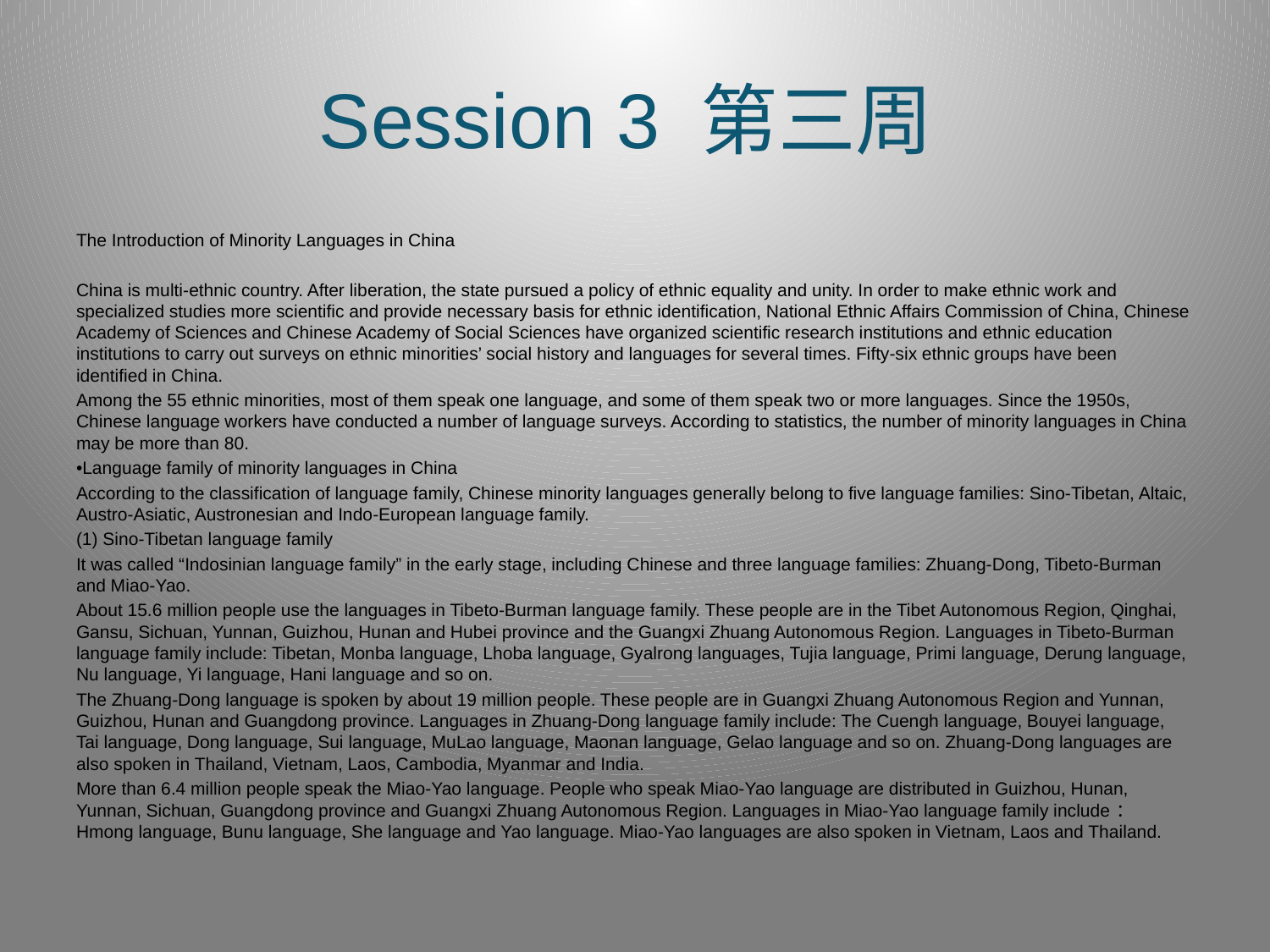

# Session 3 第三周
The Introduction of Minority Languages in China

China is multi-ethnic country. After liberation, the state pursued a policy of ethnic equality and unity. In order to make ethnic work and specialized studies more scientific and provide necessary basis for ethnic identification, National Ethnic Affairs Commission of China, Chinese Academy of Sciences and Chinese Academy of Social Sciences have organized scientific research institutions and ethnic education institutions to carry out surveys on ethnic minorities’ social history and languages for several times. Fifty-six ethnic groups have been identified in China.
Among the 55 ethnic minorities, most of them speak one language, and some of them speak two or more languages. Since the 1950s, Chinese language workers have conducted a number of language surveys. According to statistics, the number of minority languages in China may be more than 80.
•Language family of minority languages in China
According to the classification of language family, Chinese minority languages generally belong to five language families: Sino-Tibetan, Altaic, Austro-Asiatic, Austronesian and Indo-European language family.
(1) Sino-Tibetan language family
It was called “Indosinian language family” in the early stage, including Chinese and three language families: Zhuang-Dong, Tibeto-Burman and Miao-Yao.
About 15.6 million people use the languages in Tibeto-Burman language family. These people are in the Tibet Autonomous Region, Qinghai, Gansu, Sichuan, Yunnan, Guizhou, Hunan and Hubei province and the Guangxi Zhuang Autonomous Region. Languages in Tibeto-Burman language family include: Tibetan, Monba language, Lhoba language, Gyalrong languages, Tujia language, Primi language, Derung language, Nu language, Yi language, Hani language and so on.
The Zhuang-Dong language is spoken by about 19 million people. These people are in Guangxi Zhuang Autonomous Region and Yunnan, Guizhou, Hunan and Guangdong province. Languages in Zhuang-Dong language family include: The Cuengh language, Bouyei language, Tai language, Dong language, Sui language, MuLao language, Maonan language, Gelao language and so on. Zhuang-Dong languages are also spoken in Thailand, Vietnam, Laos, Cambodia, Myanmar and India.
More than 6.4 million people speak the Miao-Yao language. People who speak Miao-Yao language are distributed in Guizhou, Hunan, Yunnan, Sichuan, Guangdong province and Guangxi Zhuang Autonomous Region. Languages in Miao-Yao language family include：Hmong language, Bunu language, She language and Yao language. Miao-Yao languages are also spoken in Vietnam, Laos and Thailand.